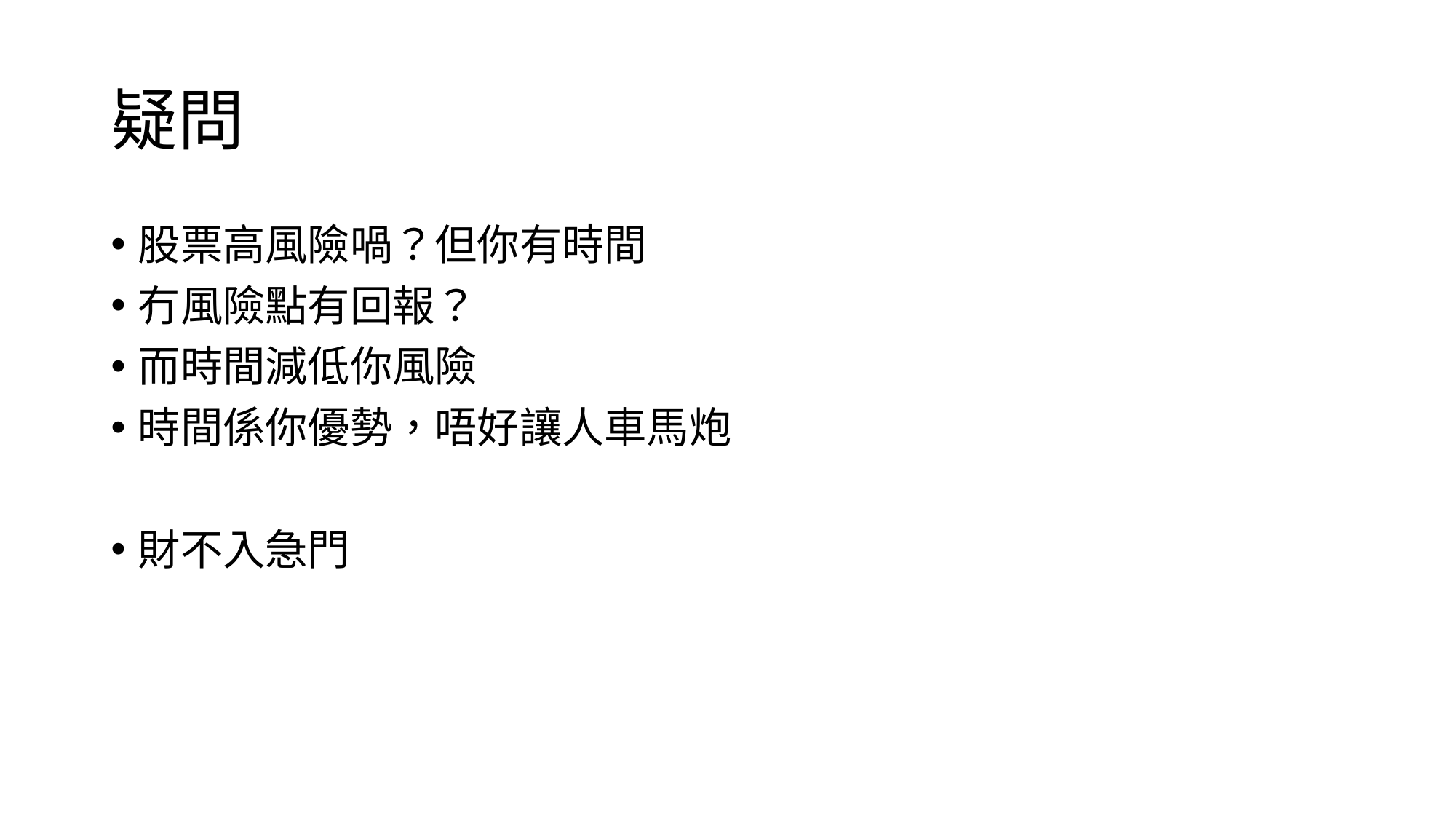

# 疑問
股票高風險喎？但你有時間
冇風險點有回報？
而時間減低你風險
時間係你優勢，唔好讓人車馬炮

財不入急門